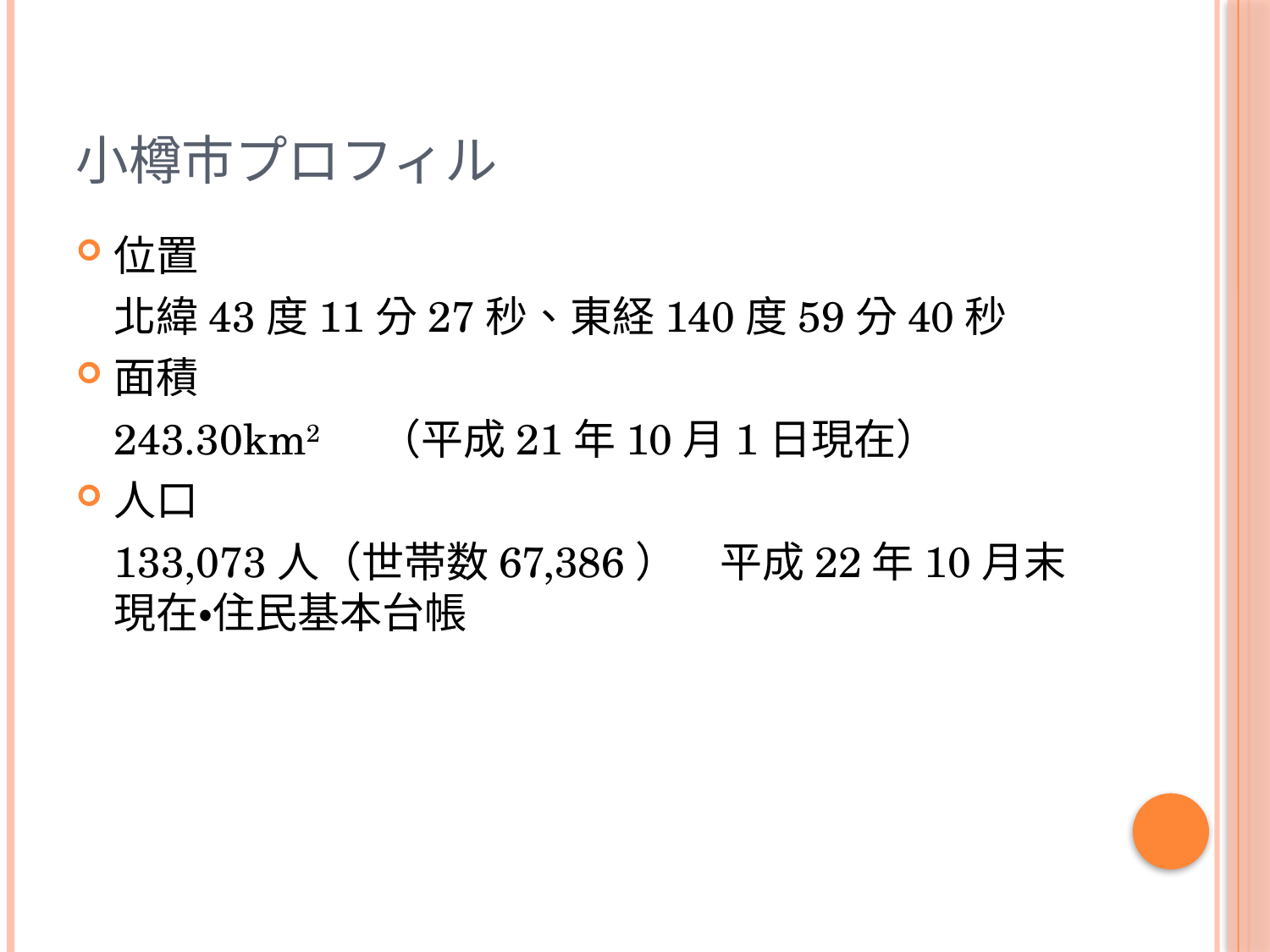

# 小樽市プロフィル
位置
	北緯43度11分27秒、東経140度59分40秒
面積
	243.30km2　　（平成21年10月1日現在）
人口
	133,073人（世帯数67,386）　平成22年10月末現在・住民基本台帳